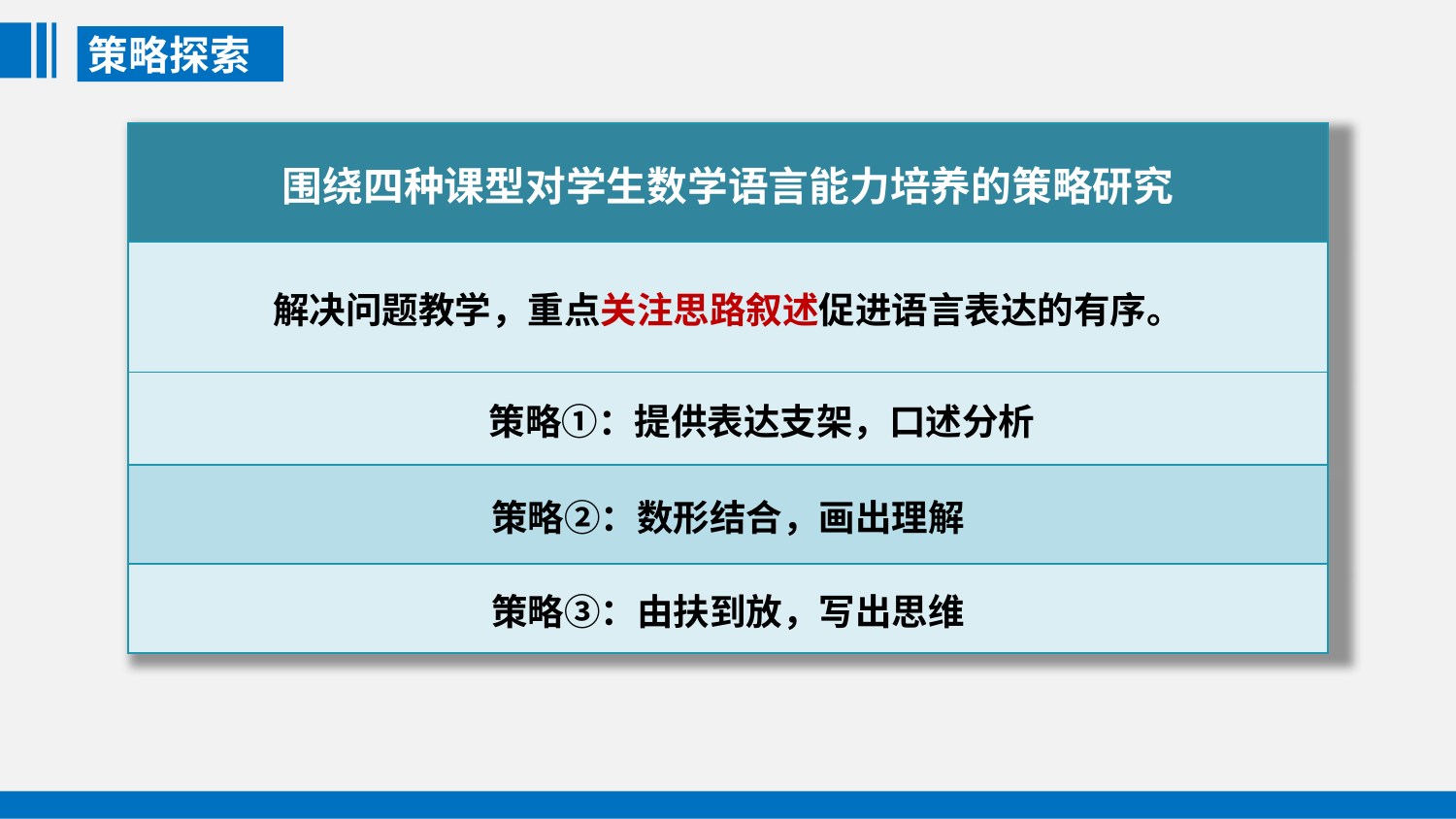

策略探索

| 围绕四种课型对学生数学语言能力培养的策略研究 |
| --- |
| 解决问题教学，重点关注思路叙述促进语言表达的有序。 |
| 策略①：提供表达支架，口述分析 |
| 策略②：数形结合，画出理解 |
| 策略③：由扶到放，写出思维 |